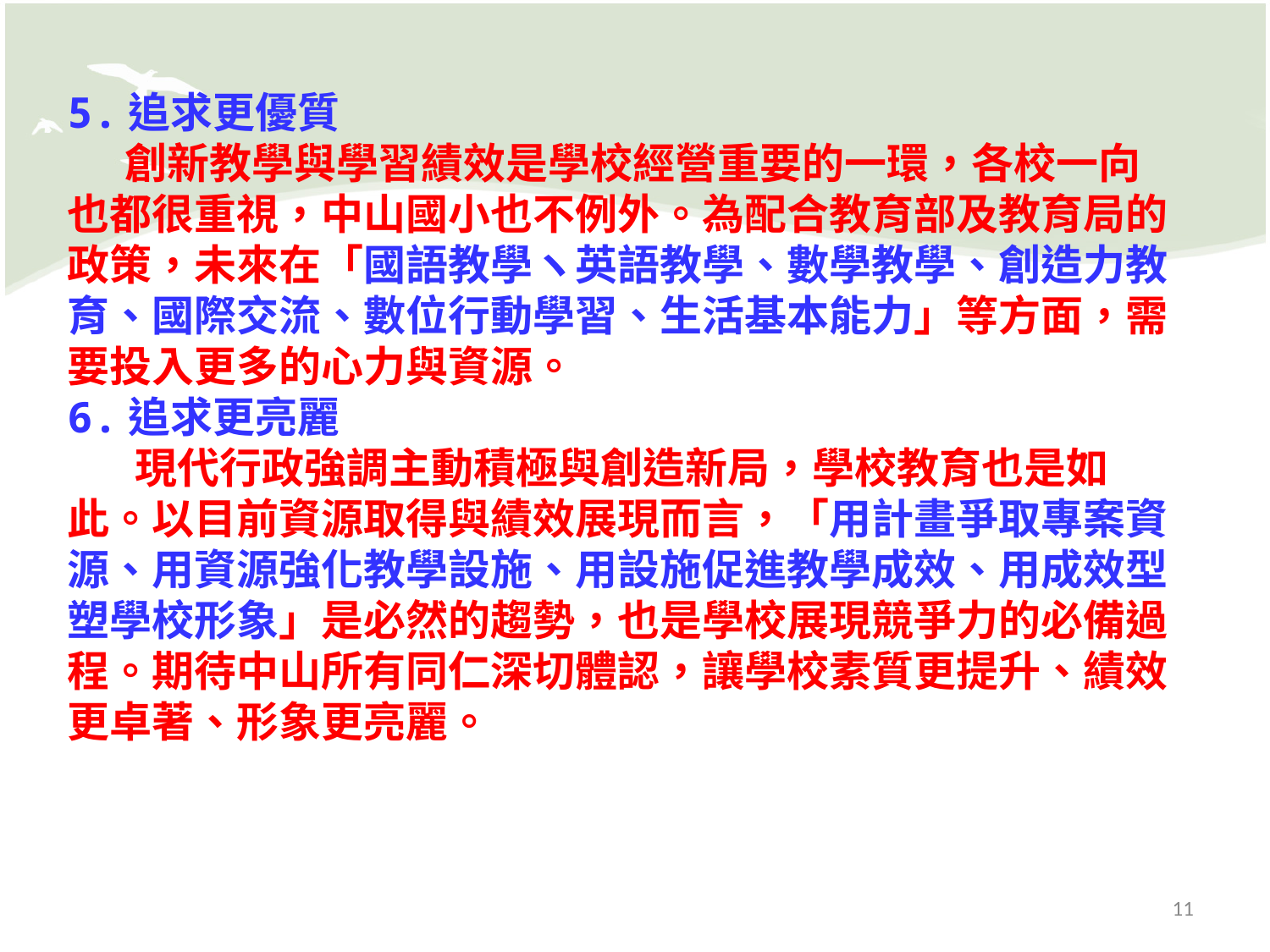

5.追求更優質
     創新教學與學習績效是學校經營重要的一環，各校一向也都很重視，中山國小也不例外。為配合教育部及教育局的政策，未來在「國語教學ヽ英語教學、數學教學、創造力教育、國際交流、數位行動學習、生活基本能力」等方面，需要投入更多的心力與資源。
6.追求更亮麗
      現代行政強調主動積極與創造新局，學校教育也是如此。以目前資源取得與績效展現而言，「用計畫爭取專案資源、用資源強化教學設施、用設施促進教學成效、用成效型塑學校形象」是必然的趨勢，也是學校展現競爭力的必備過程。期待中山所有同仁深切體認，讓學校素質更提升、績效更卓著、形象更亮麗。
11